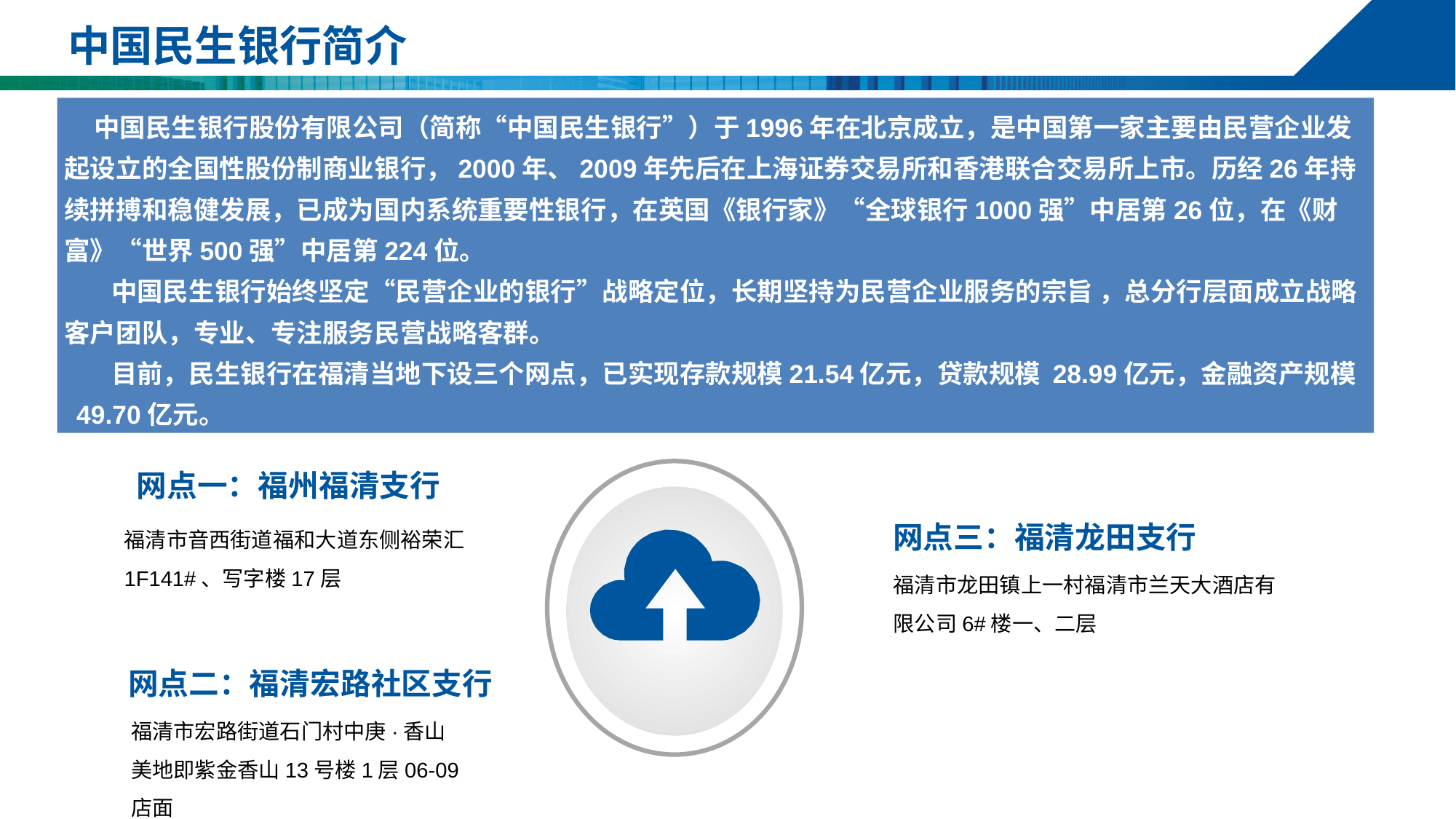

# 中国民生银行简介
    中国民生银行股份有限公司（简称“中国民生银行”）于1996年在北京成立，是中国第一家主要由民营企业发起设立的全国性股份制商业银行，2000年、2009年先后在上海证券交易所和香港联合交易所上市。历经26年持续拼搏和稳健发展，已成为国内系统重要性银行，在英国《银行家》“全球银行1000强”中居第26位，在《财富》“世界500强”中居第224位。
       中国民生银行始终坚定“民营企业的银行”战略定位，长期坚持为民营企业服务的宗旨 ，总分行层面成立战略客户团队，专业、专注服务民营战略客群。
       目前，民生银行在福清当地下设三个网点，已实现存款规模21.54亿元，贷款规模 28.99亿元，金融资产规模   49.70亿元。
网点一：福州福清支行
福清市音西街道福和大道东侧裕荣汇1F141#、写字楼17层

网点三：福清龙田支行
福清市龙田镇上一村福清市兰天大酒店有限公司6#楼一、二层

网点二：福清宏路社区支行
福清市宏路街道石门村中庚·香山美地即紫金香山13号楼1层06-09店面